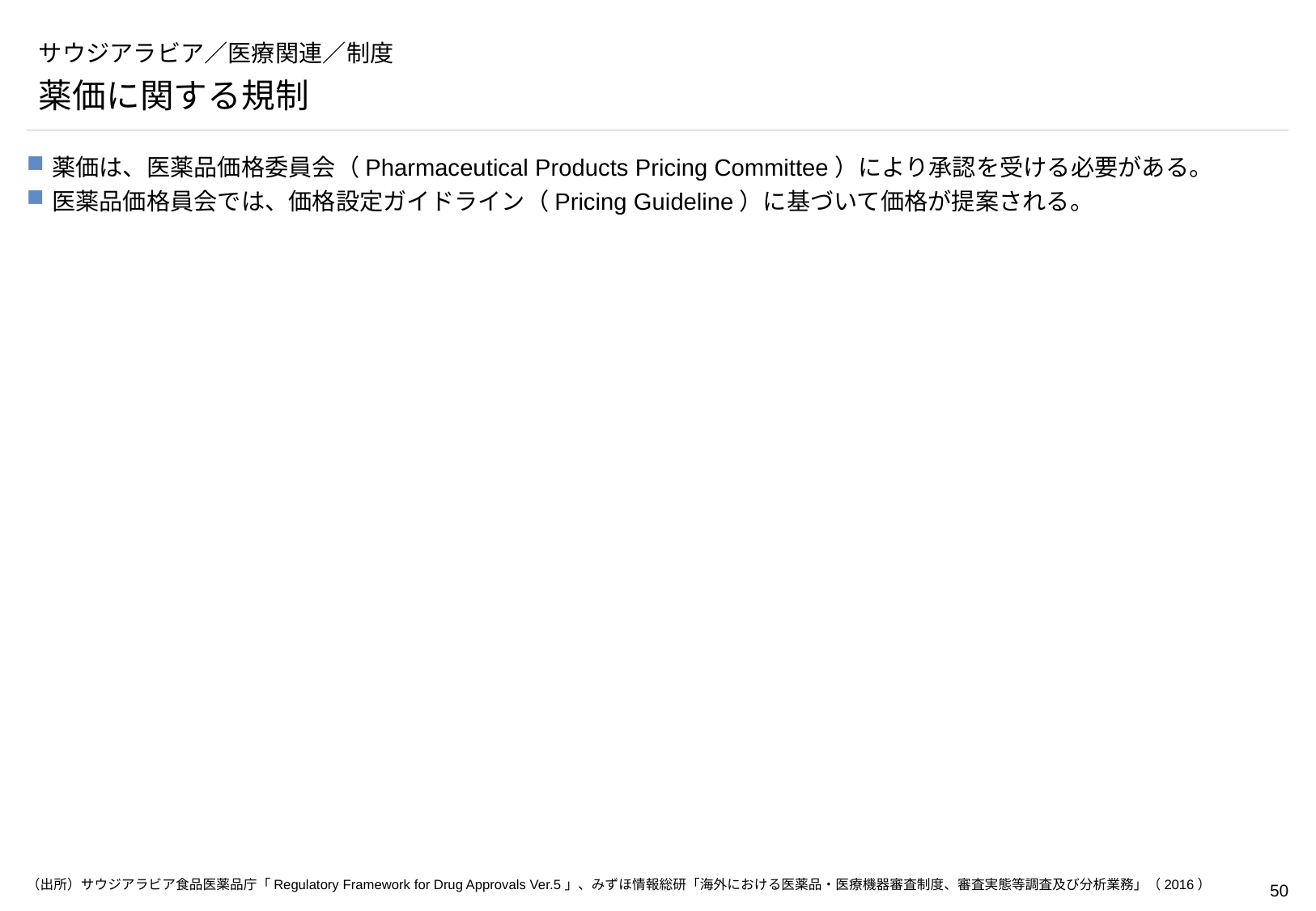

# サウジアラビア／医療関連／制度
薬価に関する規制
薬価は、医薬品価格委員会（Pharmaceutical Products Pricing Committee）により承認を受ける必要がある。
医薬品価格員会では、価格設定ガイドライン（Pricing Guideline）に基づいて価格が提案される。
（出所）サウジアラビア食品医薬品庁「Regulatory Framework for Drug Approvals Ver.5」、みずほ情報総研「海外における医薬品・医療機器審査制度、審査実態等調査及び分析業務」（2016）